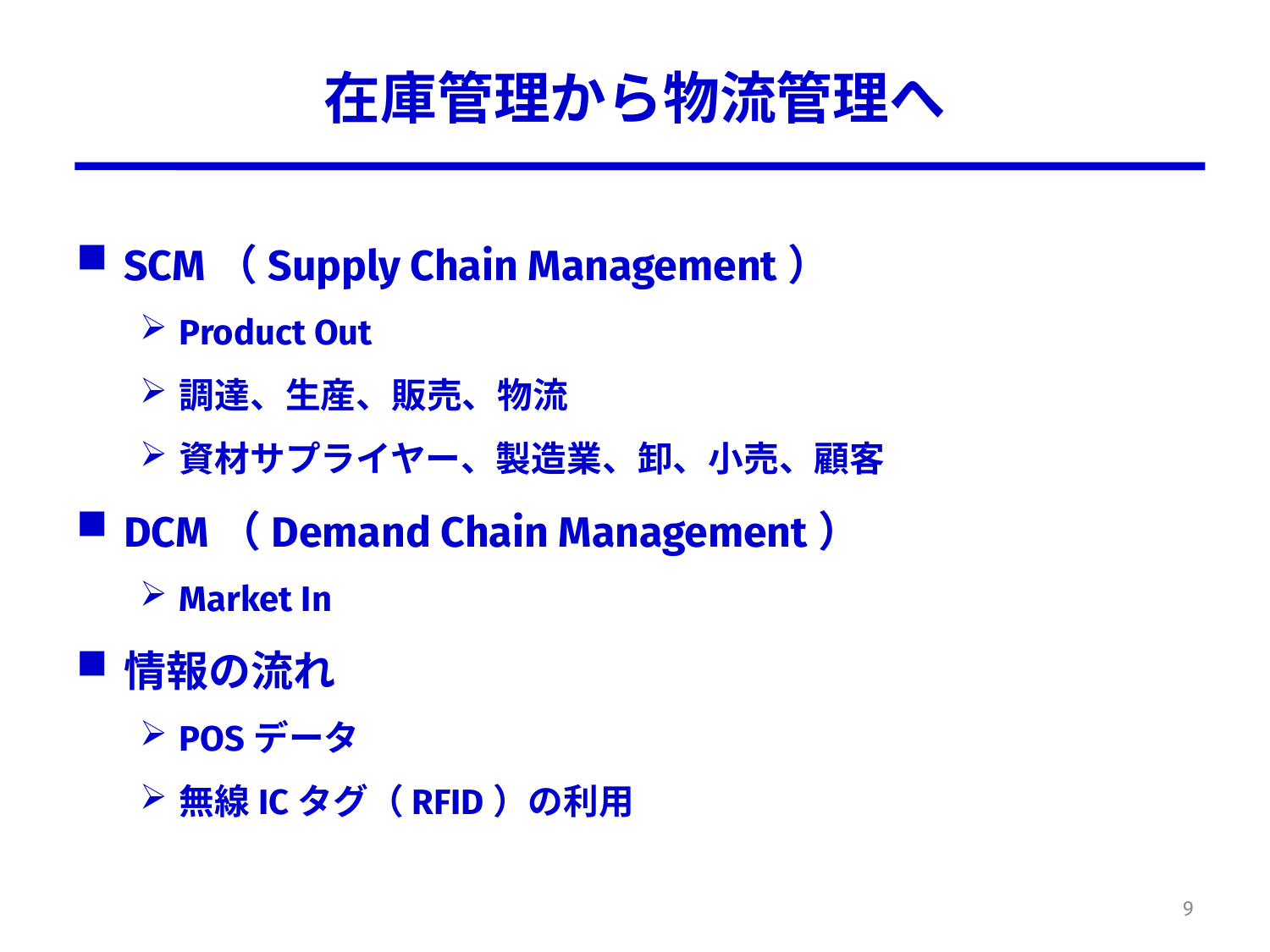

# 在庫管理から物流管理へ
SCM（Supply Chain Management）
Product Out
調達、生産、販売、物流
資材サプライヤー、製造業、卸、小売、顧客
DCM（Demand Chain Management）
Market In
情報の流れ
POSデータ
無線ICタグ（RFID）の利用
9